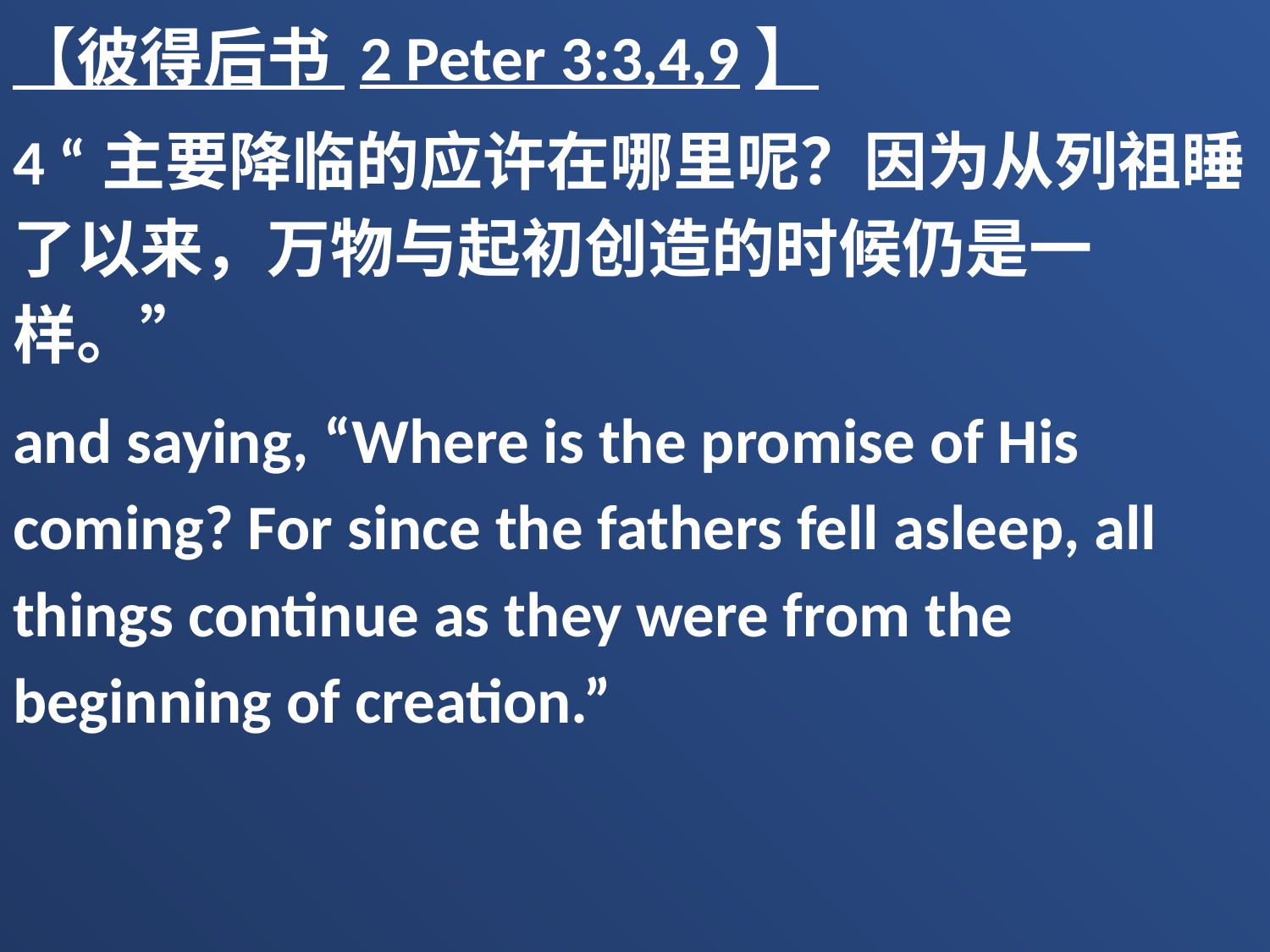

【彼得后书 2 Peter 3:3,4,9】
4 “主要降临的应许在哪里呢？因为从列祖睡了以来，万物与起初创造的时候仍是一样。”
and saying, “Where is the promise of His coming? For since the fathers fell asleep, all things continue as they were from the beginning of creation.”